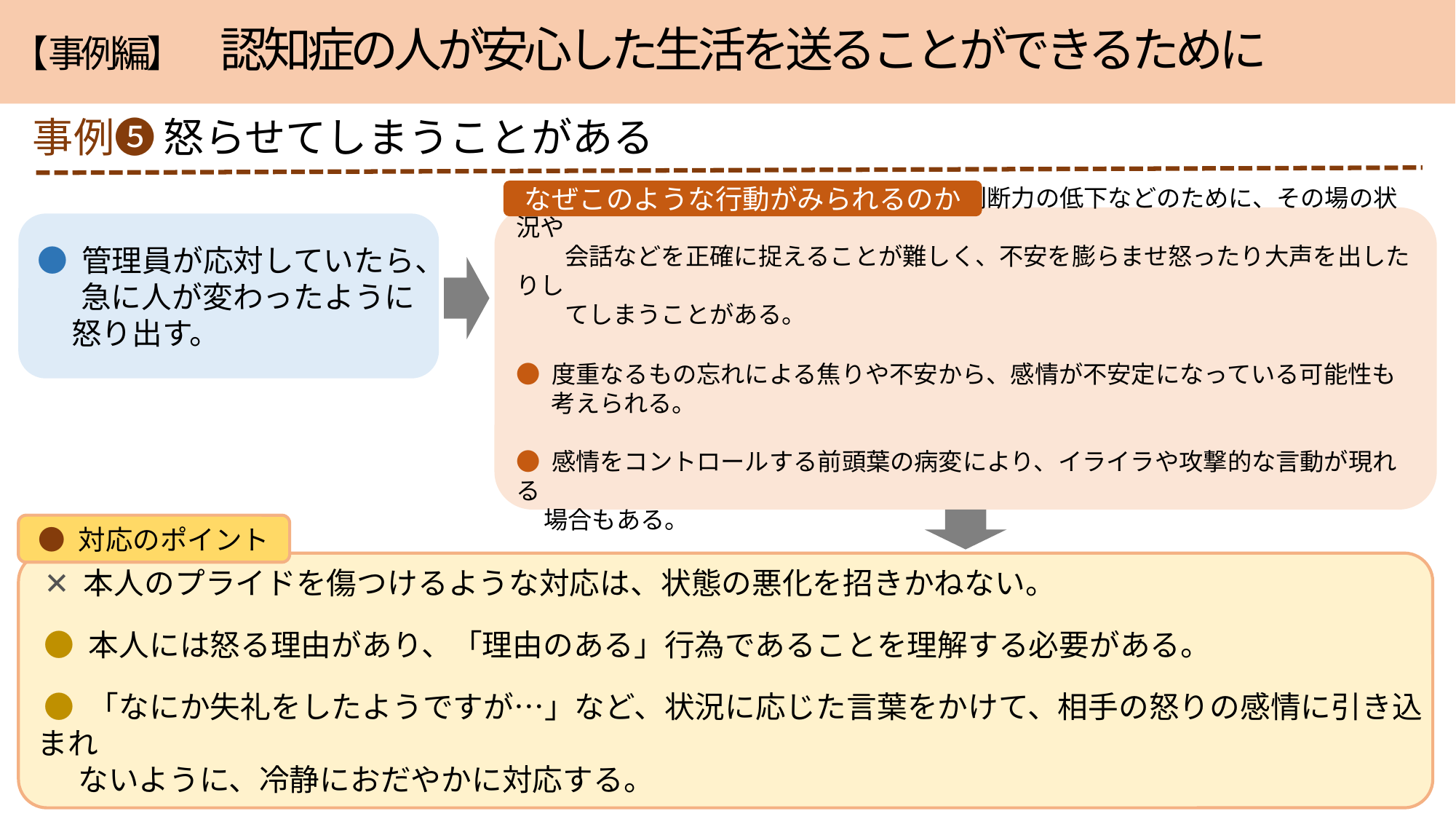

# 【事例編】　 認知症の人が安心した生活を送ることができるために
事例❺
怒らせてしまうことがある
なぜこのような行動がみられるのか
● 記憶力の低下や見当識の低下、理解・判断力の低下などのために、その場の状況や
　　会話などを正確に捉えることが難しく、不安を膨らませ怒ったり大声を出したりし
　　てしまうことがある。

● 度重なるもの忘れによる焦りや不安から、感情が不安定になっている可能性も
　  考えられる。

● 感情をコントロールする前頭葉の病変により、イライラや攻撃的な言動が現れる
    場合もある。
● 管理員が応対していたら、
　  急に人が変わったように
    怒り出す。

● 対応のポイント
 ✕ 本人のプライドを傷つけるような対応は、状態の悪化を招きかねない。

 ● 本人には怒る理由があり、「理由のある」行為であることを理解する必要がある。

 ● 「なにか失礼をしたようですが…」など、状況に応じた言葉をかけて、相手の怒りの感情に引き込まれ
     ないように、冷静におだやかに対応する。